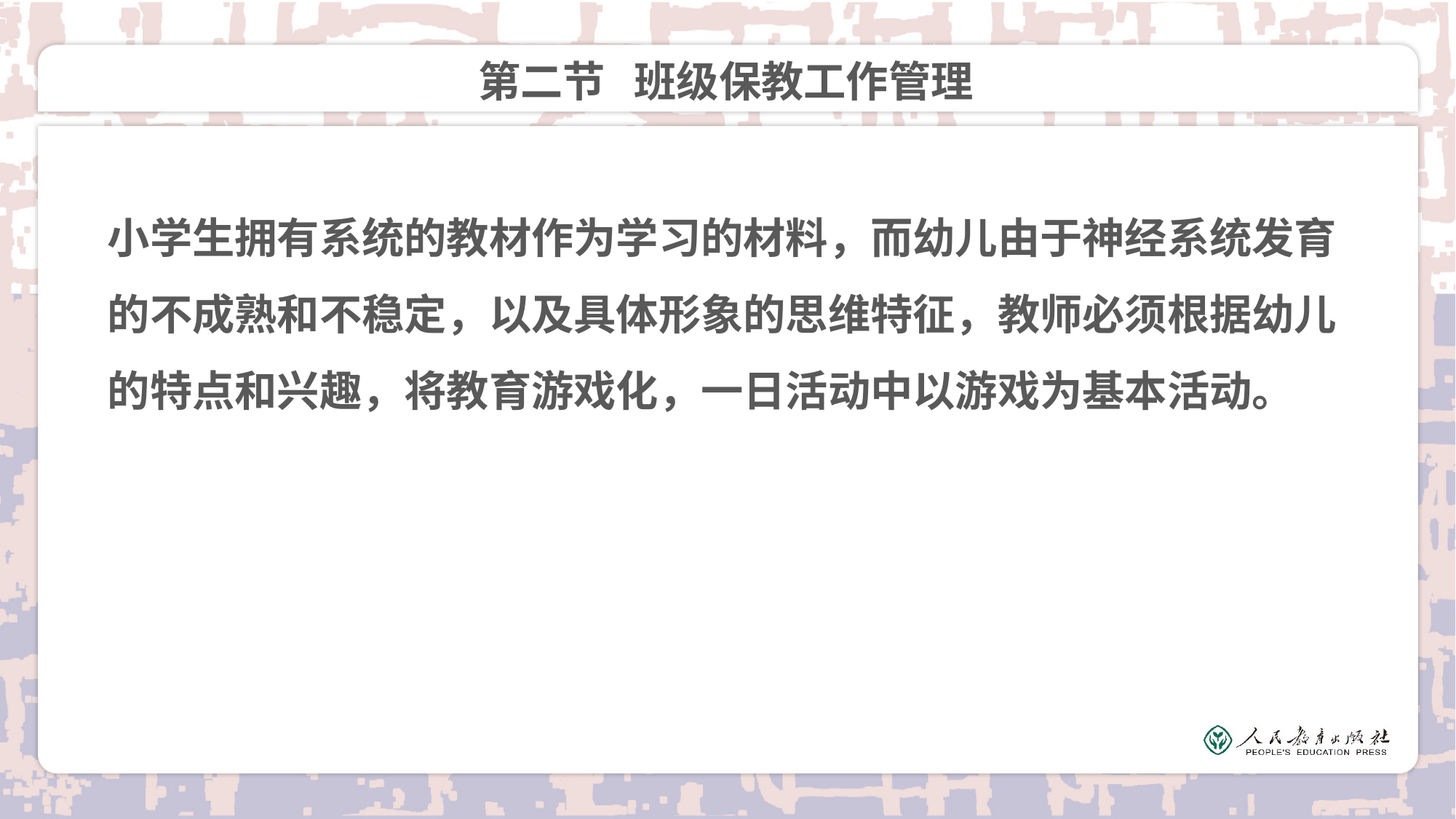

# 第二节   班级保教工作管理
小学生拥有系统的教材作为学习的材料，而幼儿由于神经系统发育的不成熟和不稳定，以及具体形象的思维特征，教师必须根据幼儿的特点和兴趣，将教育游戏化，一日活动中以游戏为基本活动。